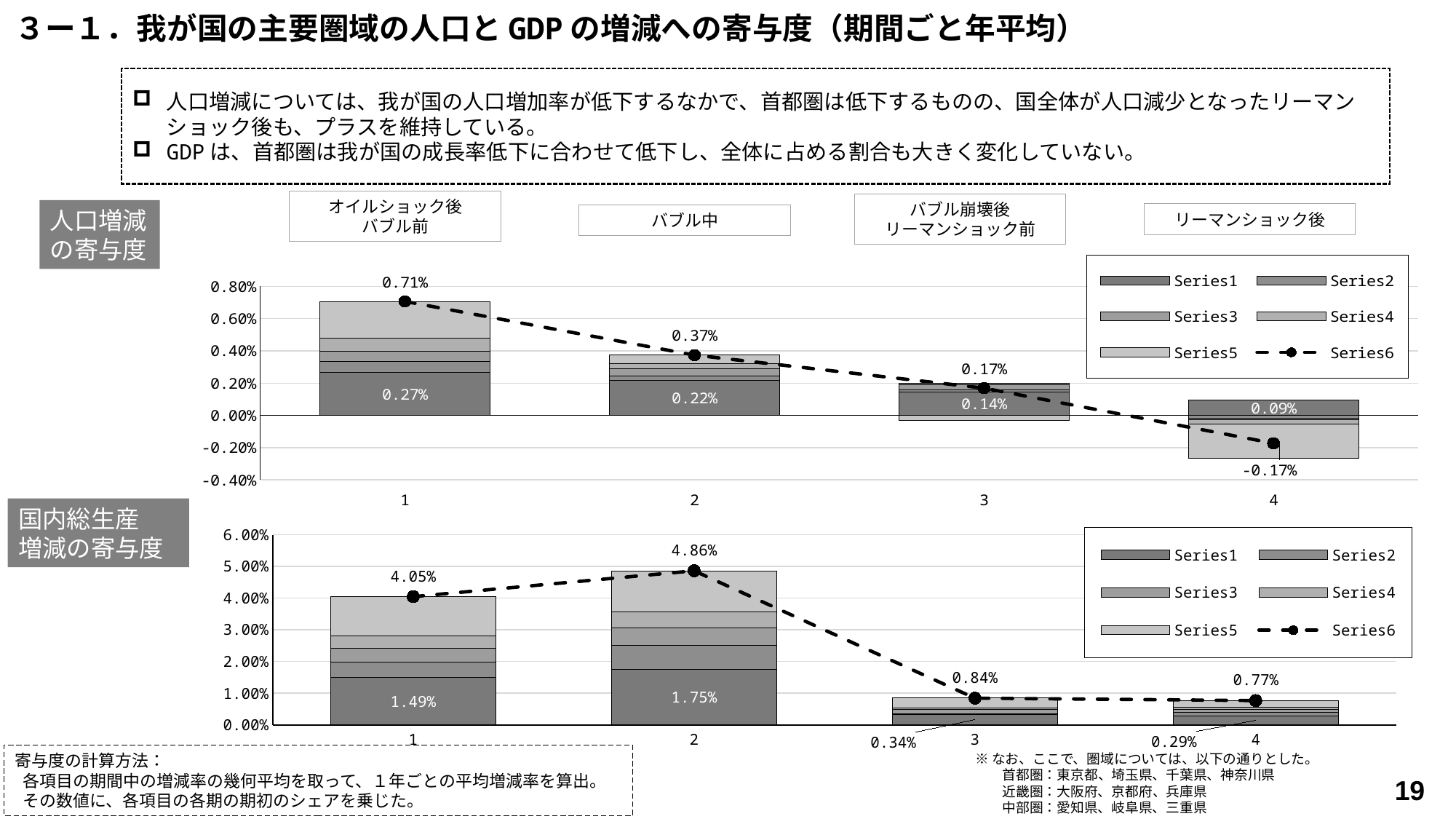

３ー１．我が国の主要圏域の人口とGDPの増減への寄与度（期間ごと年平均）
人口増減については、我が国の人口増加率が低下するなかで、首都圏は低下するものの、国全体が人口減少となったリーマンショック後も、プラスを維持している。
GDPは、首都圏は我が国の成長率低下に合わせて低下し、全体に占める割合も大きく変化していない。
オイルショック後
バブル前
バブル崩壊後
リーマンショック前
人口増減の寄与度
リーマンショック後
バブル中

### Chart

| Category |  |  |  |  |  |  |
|---|---|---|---|---|---|---|
国内総生産
増減の寄与度

### Chart

| Category |  |  |  |  |  |  |
|---|---|---|---|---|---|---|
※なお、ここで、圏域については、以下の通りとした。
　　首都圏：東京都、埼玉県、千葉県、神奈川県
　　近畿圏：大阪府、京都府、兵庫県
　　中部圏：愛知県、岐阜県、三重県
寄与度の計算方法：
 各項目の期間中の増減率の幾何平均を取って、１年ごとの平均増減率を算出。
 その数値に、各項目の各期の期初のシェアを乗じた。
19